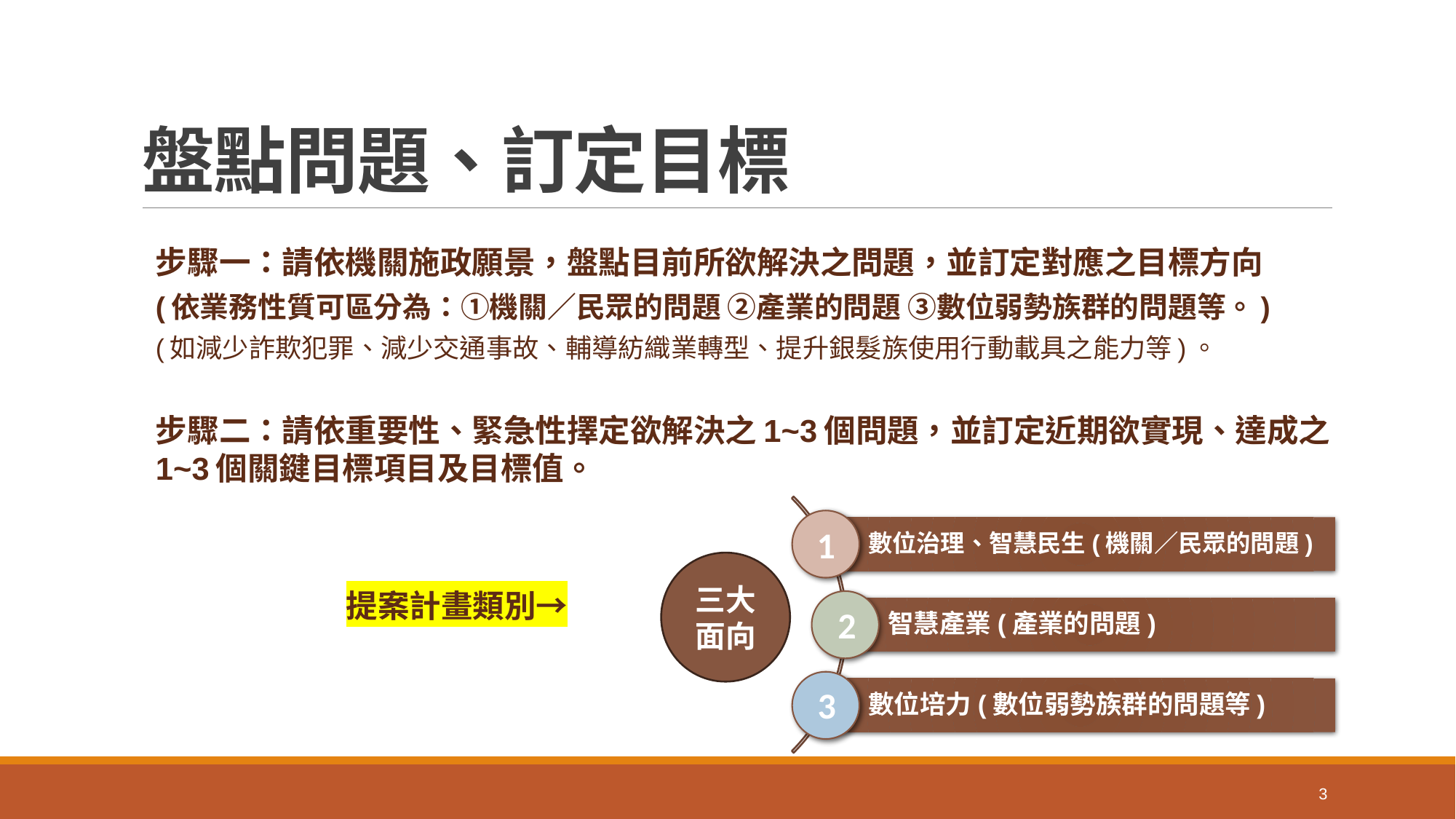

# 盤點問題、訂定目標
步驟一：請依機關施政願景，盤點目前所欲解決之問題，並訂定對應之目標方向
(依業務性質可區分為：①機關／民眾的問題 ②產業的問題 ③數位弱勢族群的問題等。)
(如減少詐欺犯罪、減少交通事故、輔導紡織業轉型、提升銀髮族使用行動載具之能力等)。

步驟二：請依重要性、緊急性擇定欲解決之1~3個問題，並訂定近期欲實現、達成之1~3個關鍵目標項目及目標值。

提案計畫類別→

數位治理、智慧民生(機關／民眾的問題)
智慧產業(產業的問題)
數位培力(數位弱勢族群的問題等)
1
三大面向
2
3
3